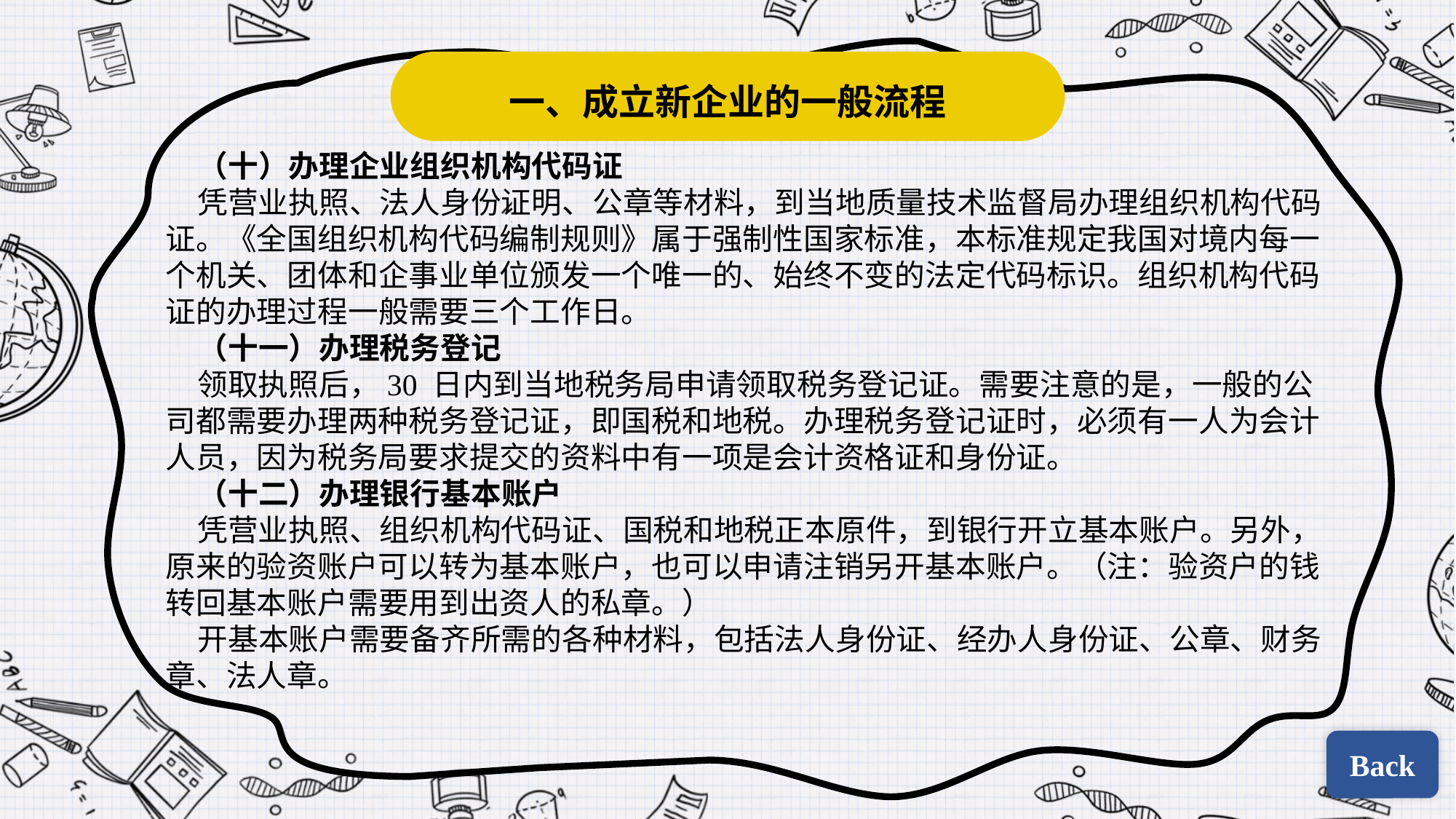

一、成立新企业的一般流程
（十）办理企业组织机构代码证
凭营业执照、法人身份证明、公章等材料，到当地质量技术监督局办理组织机构代码证。《全国组织机构代码编制规则》属于强制性国家标准，本标准规定我国对境内每一个机关、团体和企事业单位颁发一个唯一的、始终不变的法定代码标识。组织机构代码证的办理过程一般需要三个工作日。
（十一）办理税务登记
领取执照后，30 日内到当地税务局申请领取税务登记证。需要注意的是，一般的公司都需要办理两种税务登记证，即国税和地税。办理税务登记证时，必须有一人为会计人员，因为税务局要求提交的资料中有一项是会计资格证和身份证。
（十二）办理银行基本账户
凭营业执照、组织机构代码证、国税和地税正本原件，到银行开立基本账户。另外，原来的验资账户可以转为基本账户，也可以申请注销另开基本账户。（注：验资户的钱转回基本账户需要用到出资人的私章。）
开基本账户需要备齐所需的各种材料，包括法人身份证、经办人身份证、公章、财务章、法人章。

Back